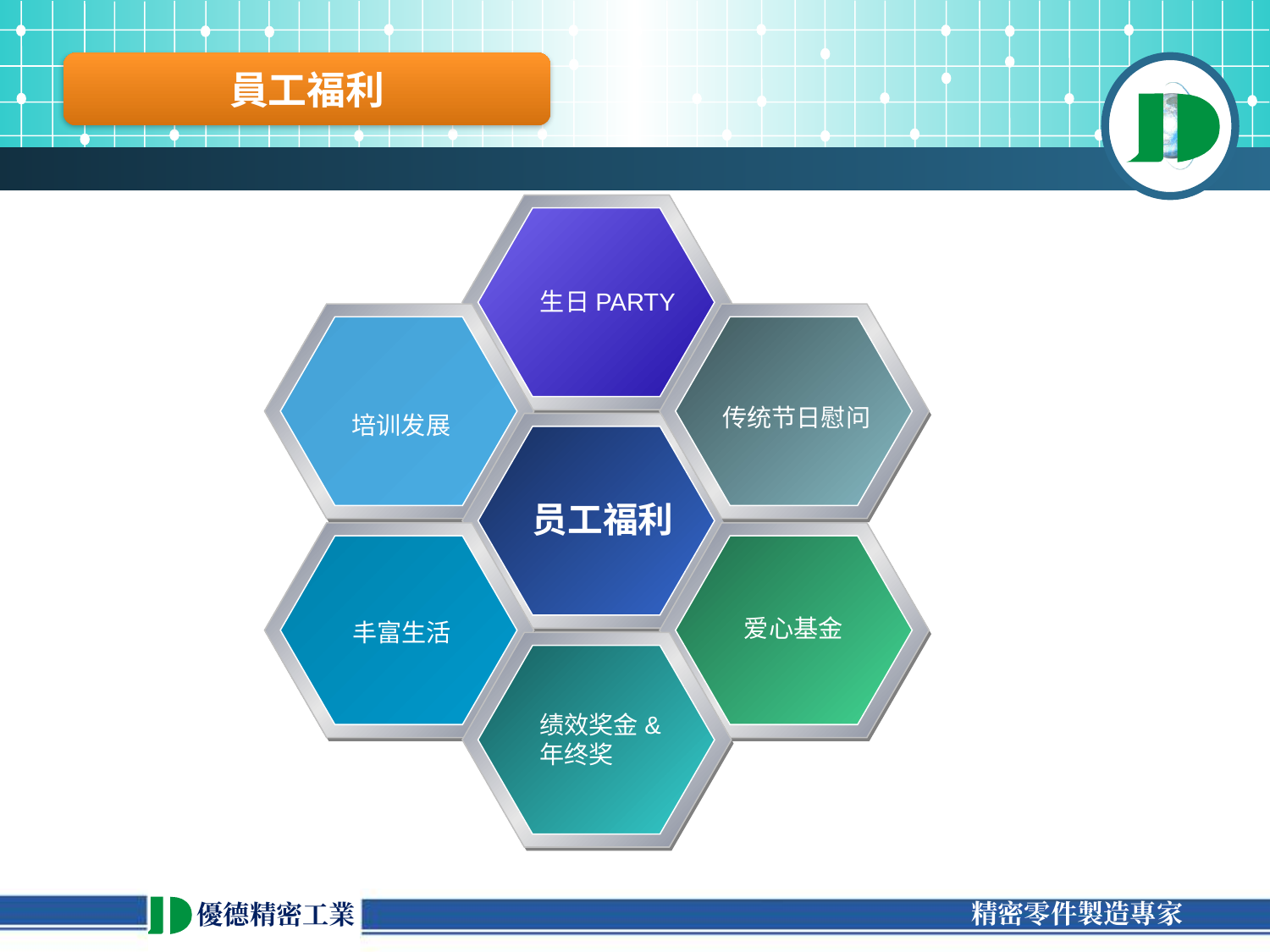

員工福利

   生日PARTY

传统节日慰问

员工福利

你好
  爱心基金你
  爱心基金

绩效奖金&
年终奖
培训发展
   丰富生活